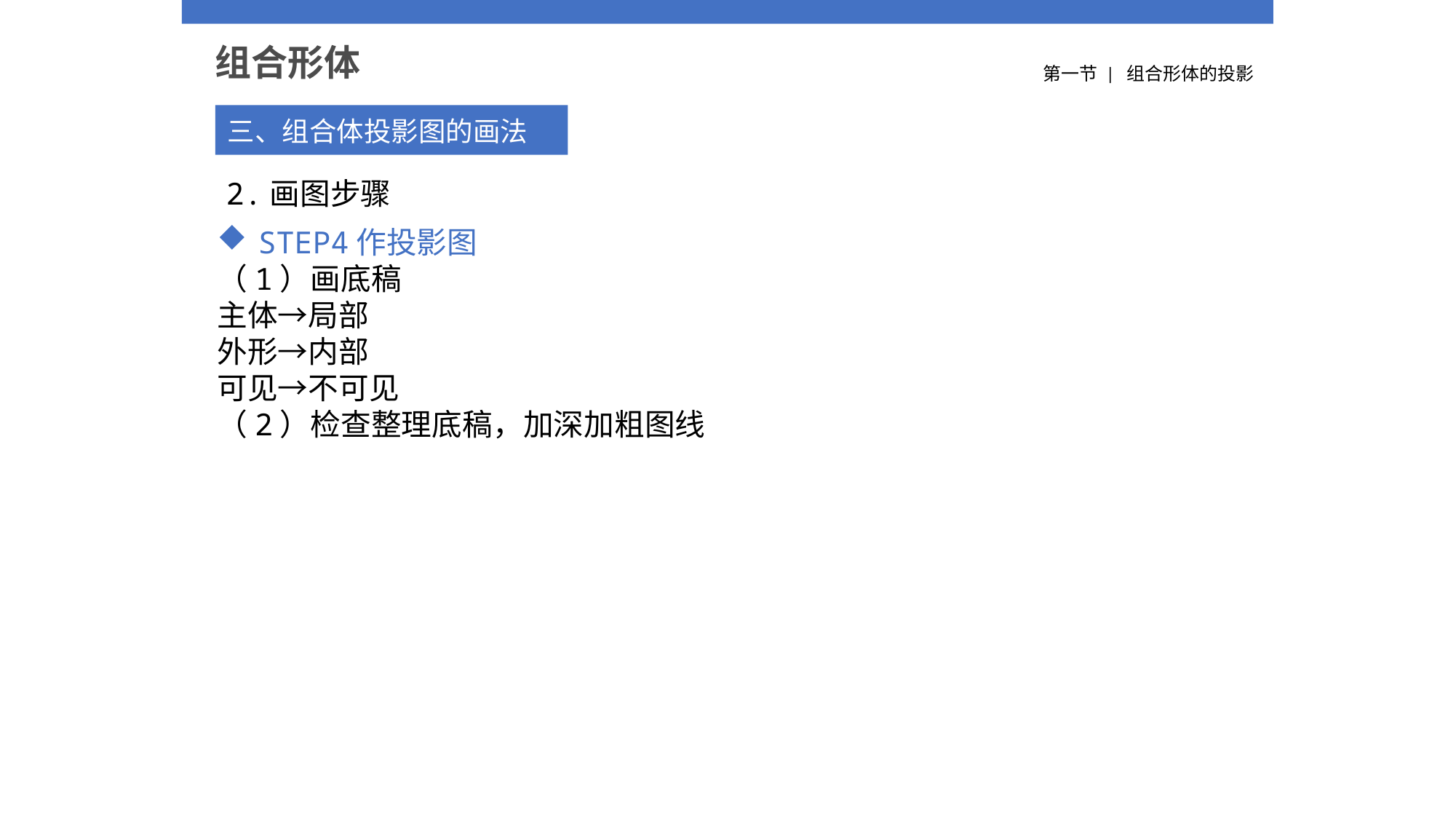

组合形体
第一节 |  组合形体的投影

三、组合体投影图的画法
2.画图步骤
STEP4作投影图
（1）画底稿
主体→局部
外形→内部
可见→不可见
（2）检查整理底稿，加深加粗图线